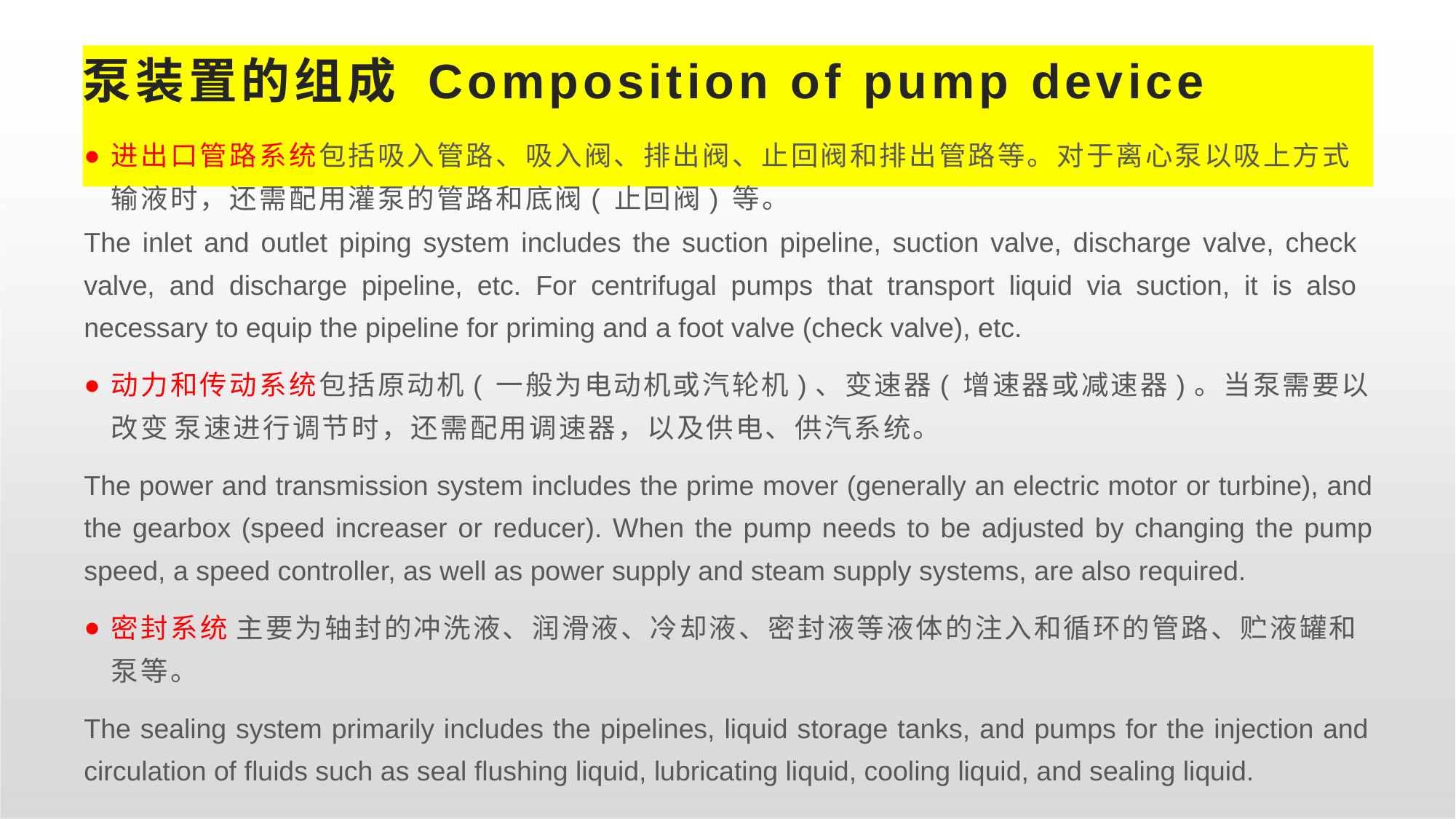

# 泵装置的组成 Composition of pump device
进出口管路系统包括吸入管路、吸入阀、排出阀、止回阀和排出管路等。对于离心泵以吸上方式 输液时，还需配用灌泵的管路和底阀( 止回阀) 等。
The inlet and outlet piping system includes the suction pipeline, suction valve, discharge valve, check valve, and discharge pipeline, etc. For centrifugal pumps that transport liquid via suction, it is also necessary to equip the pipeline for priming and a foot valve (check valve), etc.
动力和传动系统包括原动机( 一般为电动机或汽轮机)、变速器( 增速器或减速器)。当泵需要以改变 泵速进行调节时，还需配用调速器，以及供电、供汽系统。
The power and transmission system includes the prime mover (generally an electric motor or turbine), and the gearbox (speed increaser or reducer). When the pump needs to be adjusted by changing the pump speed, a speed controller, as well as power supply and steam supply systems, are also required.
密封系统 主要为轴封的冲洗液、润滑液、冷却液、密封液等液体的注入和循环的管路、贮液罐和 泵等。
The sealing system primarily includes the pipelines, liquid storage tanks, and pumps for the injection and circulation of fluids such as seal flushing liquid, lubricating liquid, cooling liquid, and sealing liquid.